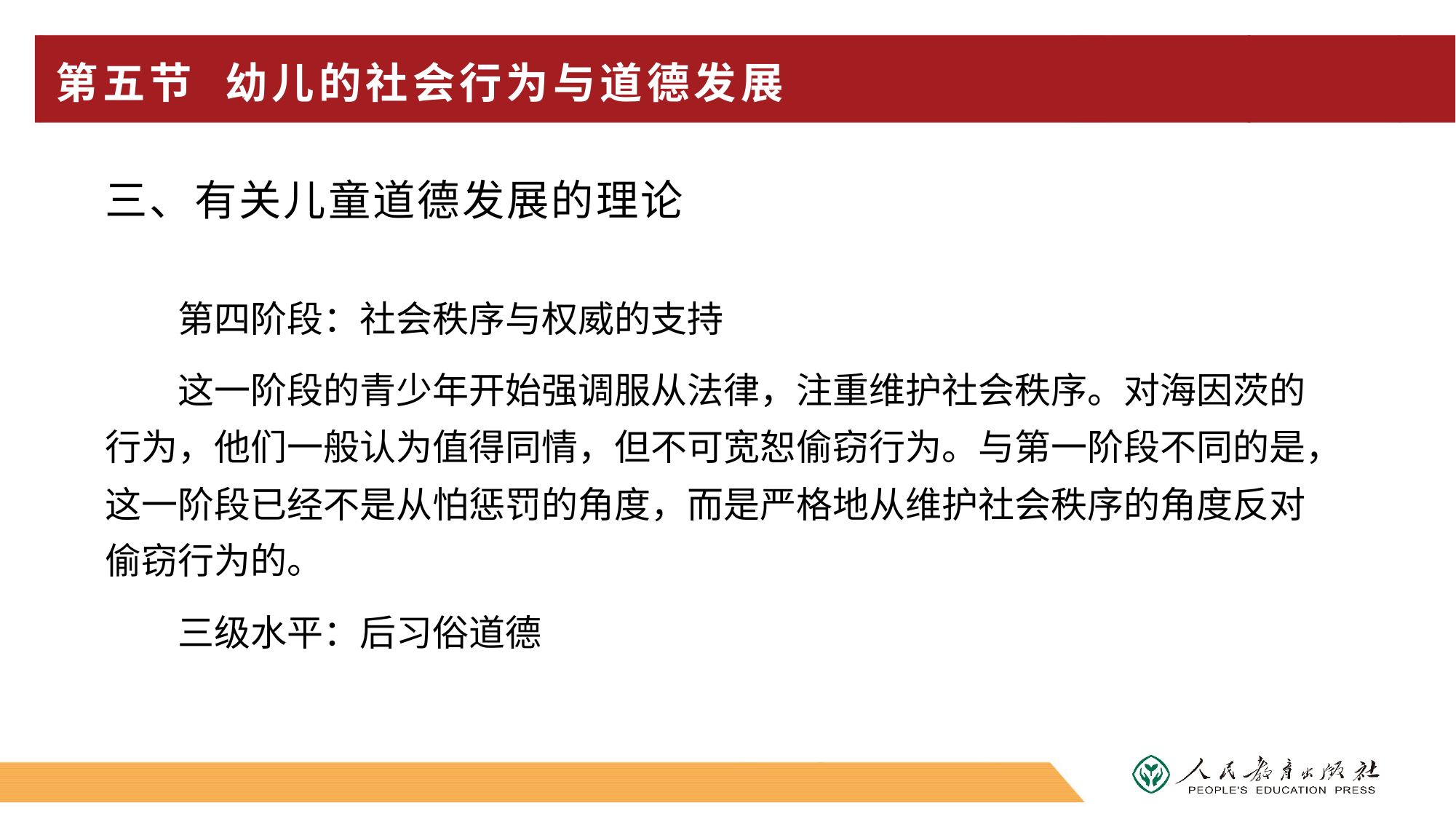

# 第五节  幼儿的社会行为与道德发展
三、有关儿童道德发展的理论
第四阶段：社会秩序与权威的支持
这一阶段的青少年开始强调服从法律，注重维护社会秩序。对海因茨的行为，他们一般认为值得同情，但不可宽恕偷窃行为。与第一阶段不同的是，这一阶段已经不是从怕惩罚的角度，而是严格地从维护社会秩序的角度反对偷窃行为的。
三级水平：后习俗道德